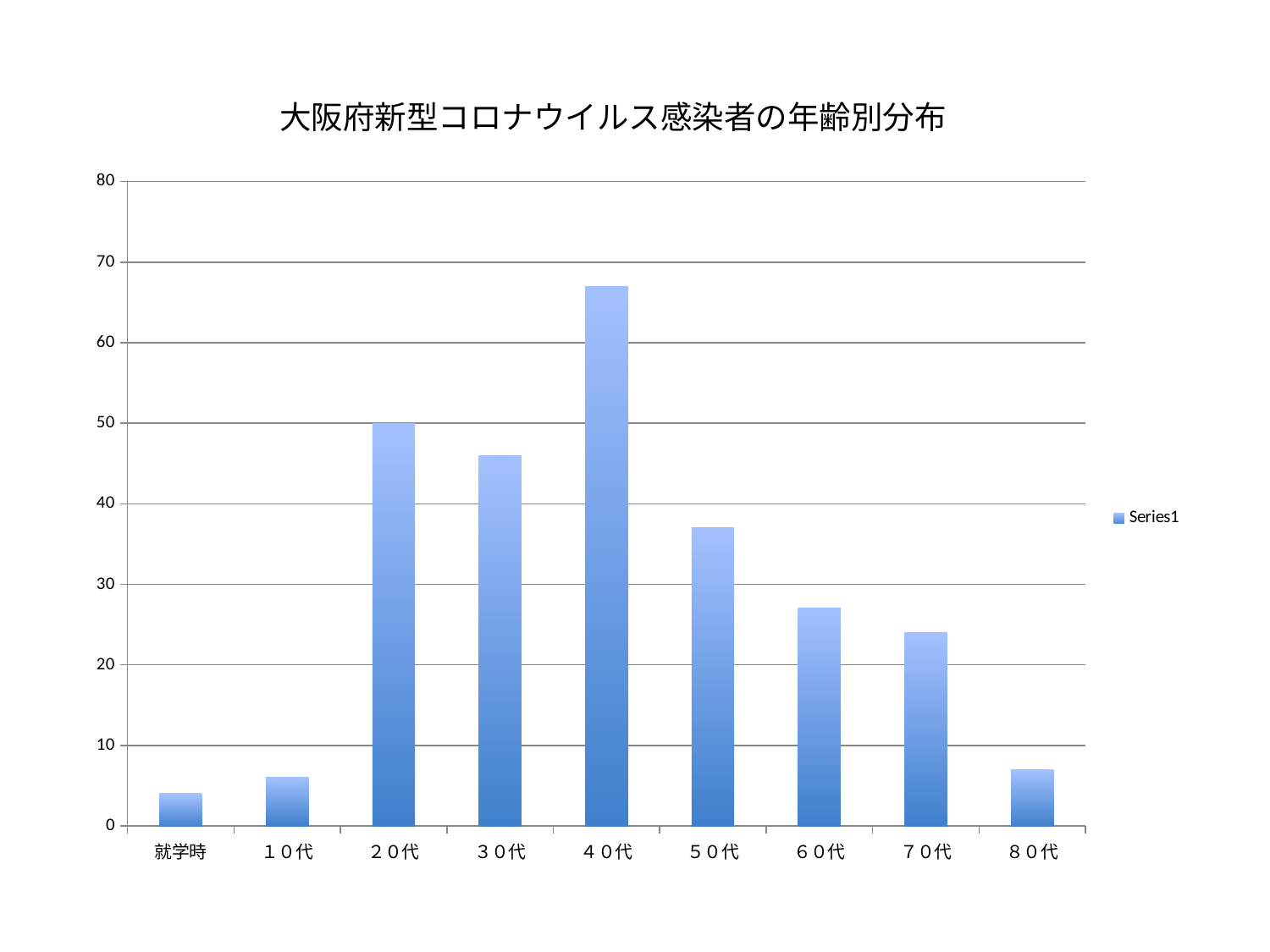

大阪府新型コロナウイルス感染者の年齢別分布

### Chart

| Category |  |
|---|---|
| 就学時 | 4.0 |
| １０代 | 6.0 |
| ２０代 | 50.0 |
| ３０代 | 46.0 |
| ４０代 | 67.0 |
| ５０代 | 37.0 |
| ６０代 | 27.0 |
| ７０代 | 24.0 |
| ８０代 | 7.0 |